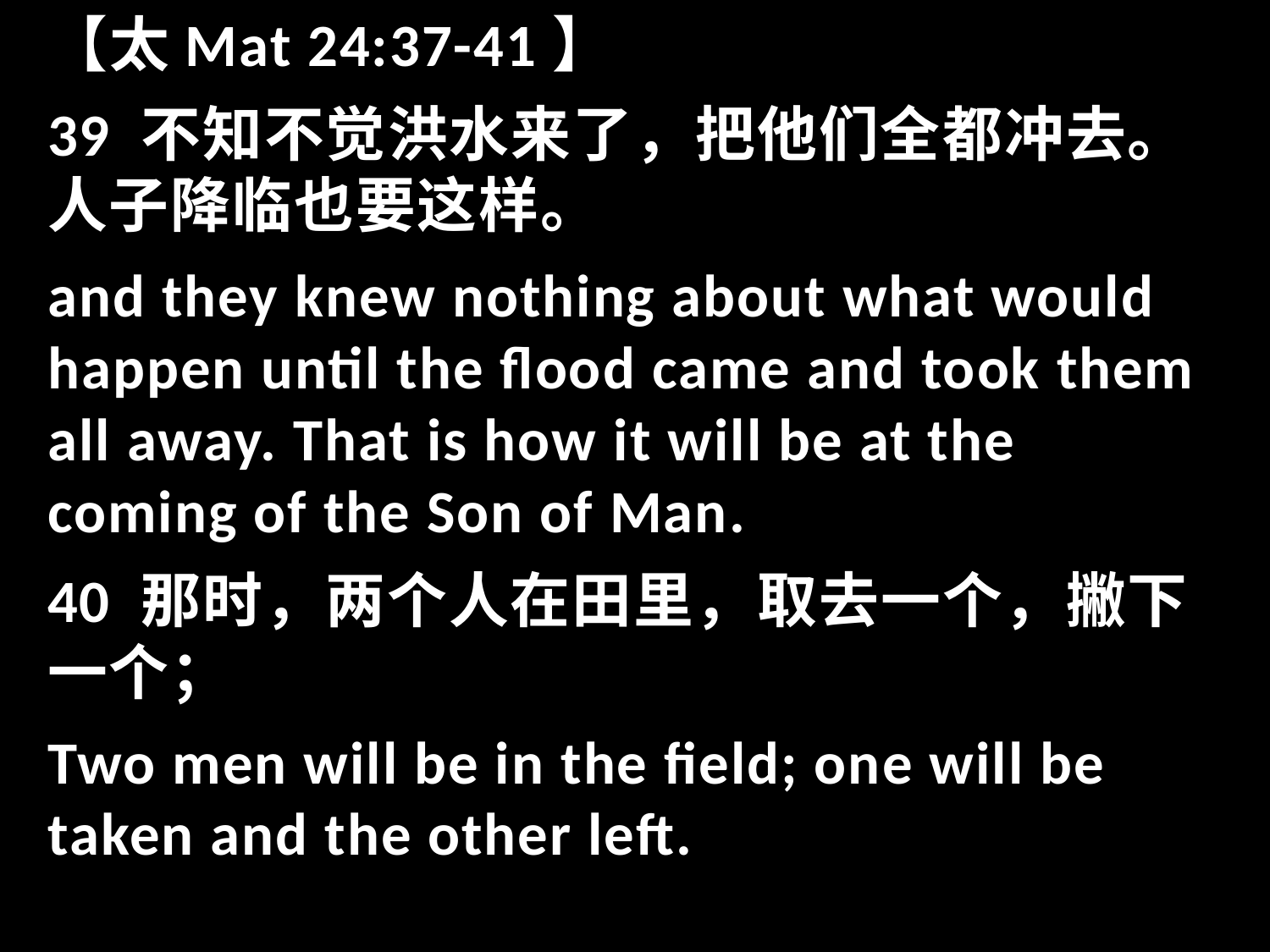

【太Mat 24:37-41】
39 不知不觉洪水来了，把他们全都冲去。人子降临也要这样。
and they knew nothing about what would happen until the flood came and took them all away. That is how it will be at the coming of the Son of Man.
40 那时，两个人在田里，取去一个，撇下一个；
Two men will be in the field; one will be taken and the other left.